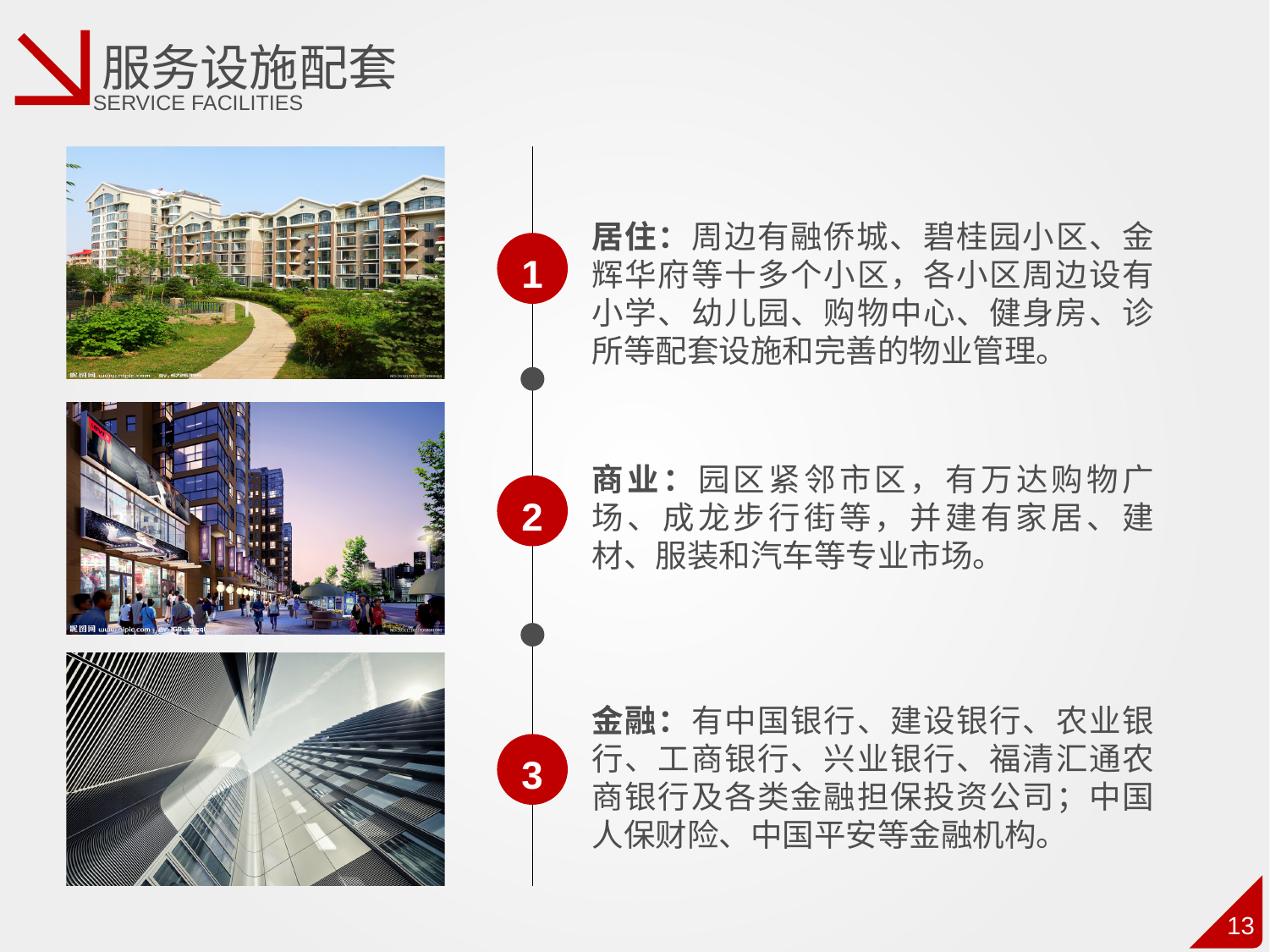

服务设施配套
Service facilities

居住：周边有融侨城、碧桂园小区、金辉华府等十多个小区，各小区周边设有小学、幼儿园、购物中心、健身房、诊所等配套设施和完善的物业管理。
1

商业：园区紧邻市区，有万达购物广场、成龙步行街等，并建有家居、建材、服装和汽车等专业市场。
2

金融：有中国银行、建设银行、农业银行、工商银行、兴业银行、福清汇通农商银行及各类金融担保投资公司；中国人保财险、中国平安等金融机构。
3